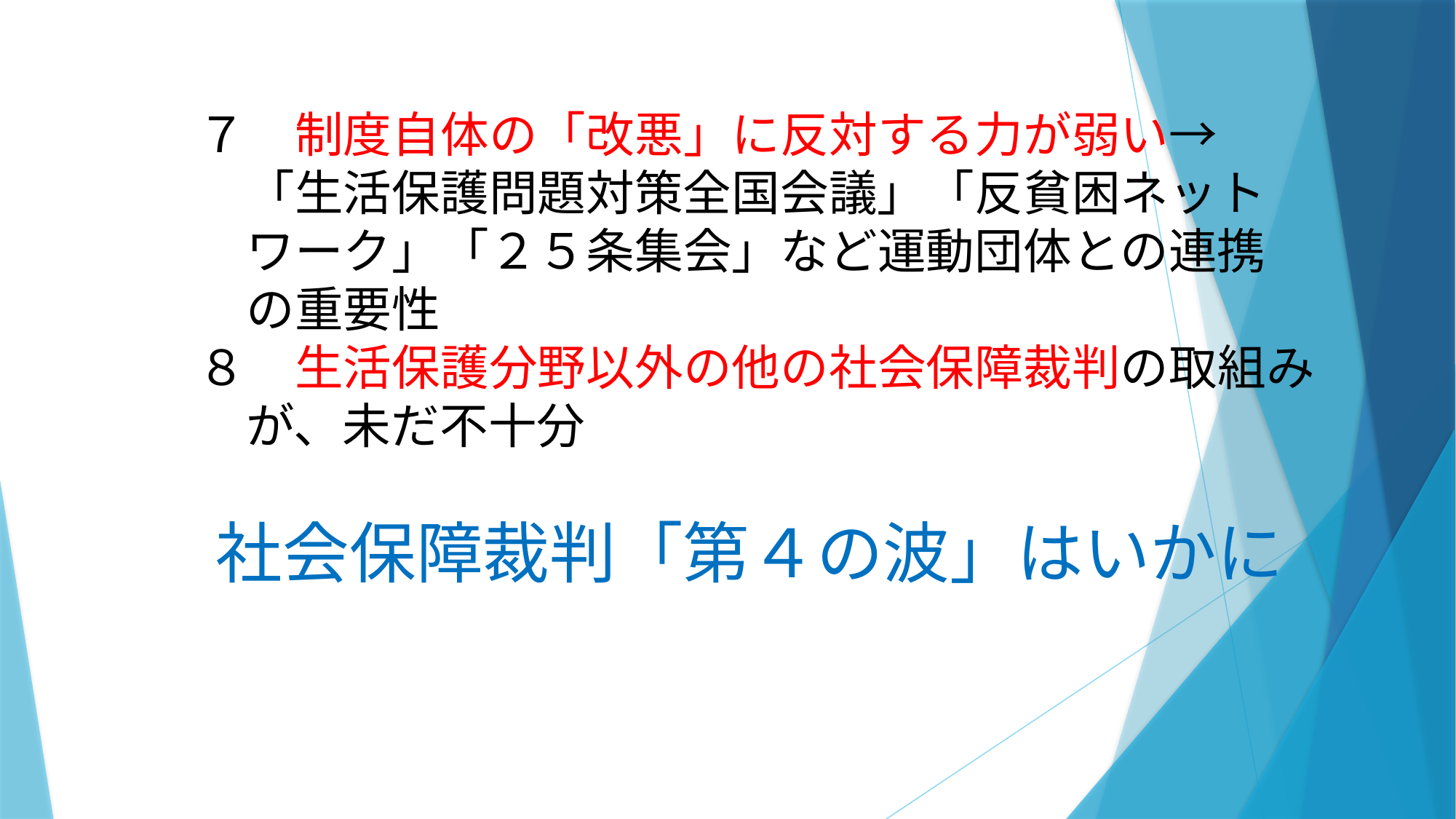

７　制度自体の「改悪」に反対する力が弱い→
　　「生活保護問題対策全国会議」「反貧困ネット
　　ワーク」「２５条集会」など運動団体との連携
　　の重要性
　８　生活保護分野以外の他の社会保障裁判の取組み
　　が、未だ不十分

　社会保障裁判「第４の波」はいかに